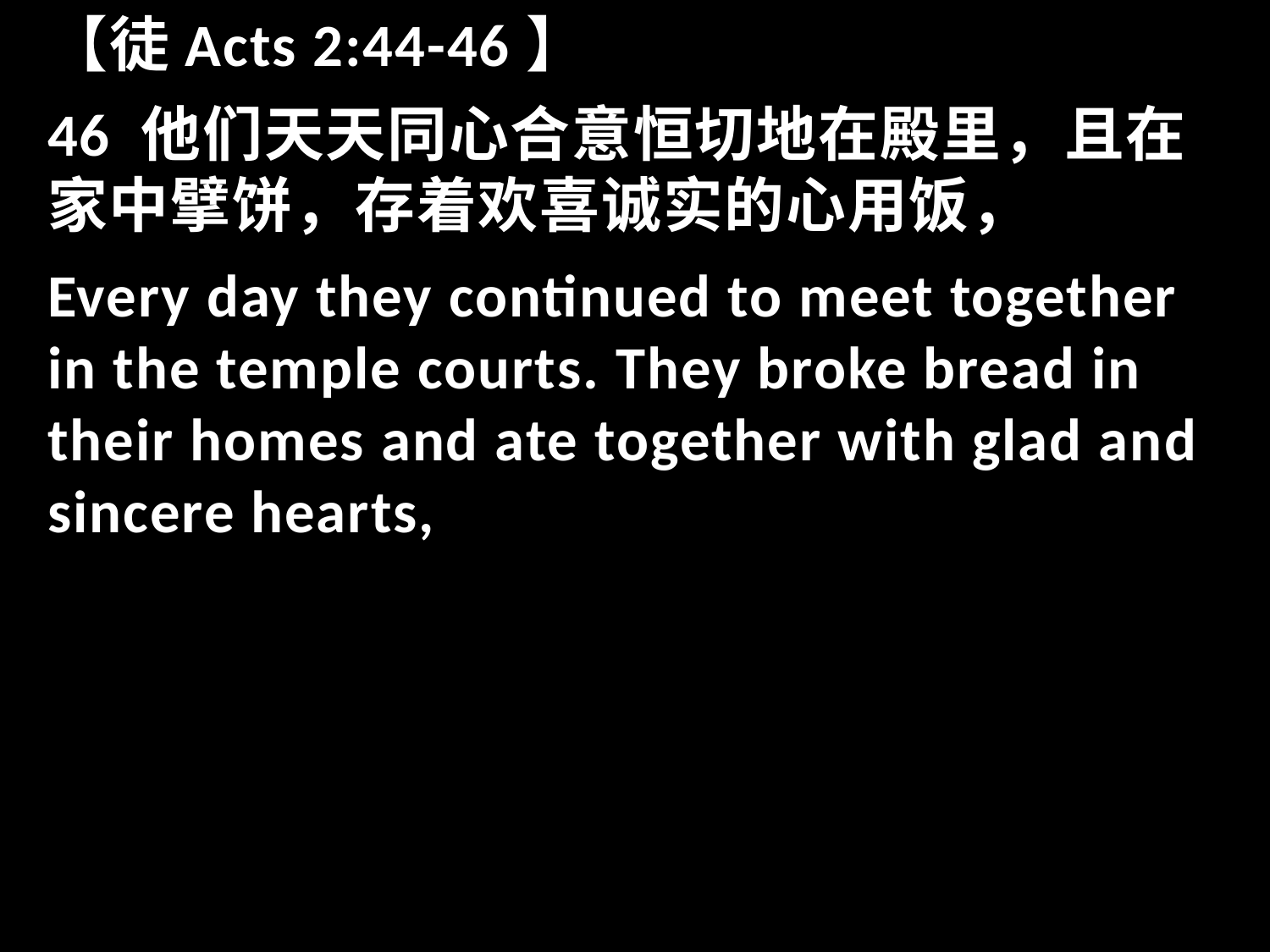

【徒Acts 2:44-46】
46 他们天天同心合意恒切地在殿里，且在家中擘饼，存着欢喜诚实的心用饭，
Every day they continued to meet together in the temple courts. They broke bread in their homes and ate together with glad and sincere hearts,